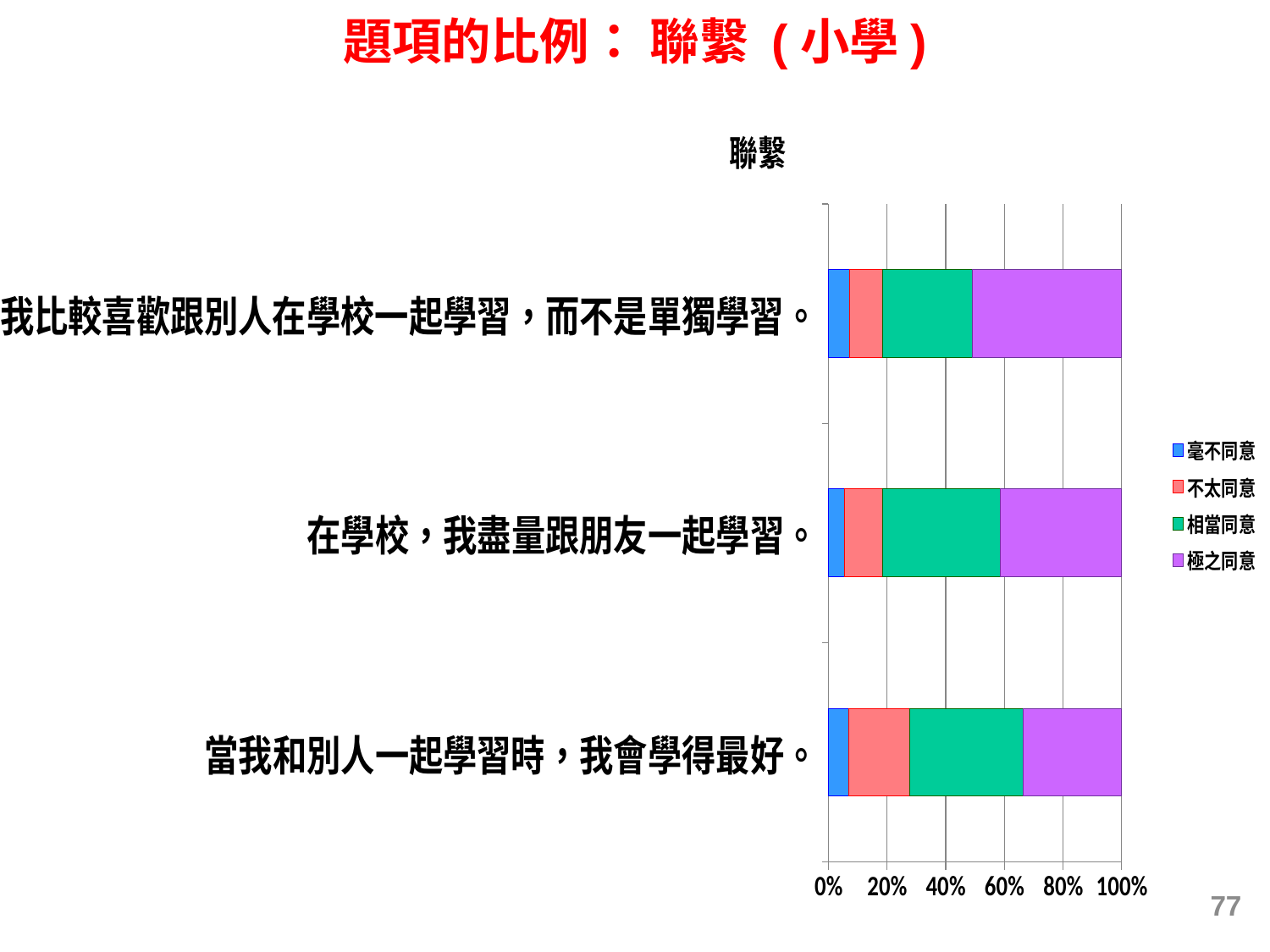

題項的比例： 聯繫 (小學)

### Chart: 聯繫

| Category | 毫不同意 | 不太同意 | 相當同意 | 極之同意 |
|---|---|---|---|---|
| 當我和別人一起學習時，我會學得最好。 | 0.06898656898656899 | 0.2094017094017094 | 0.38675213675213677 | 0.33485958485958595 |
| 在學校，我盡量跟朋友一起學習。 | 0.05558955528355763 | 0.12994696042431692 | 0.3998368013055908 | 0.4146266829865363 |
| 我比較喜歡跟別人在學校一起學習，而不是單獨學習。 | 0.07344228804902973 | 0.1113381001021449 | 0.3070480081716039 | 0.5081716036772217 |
77